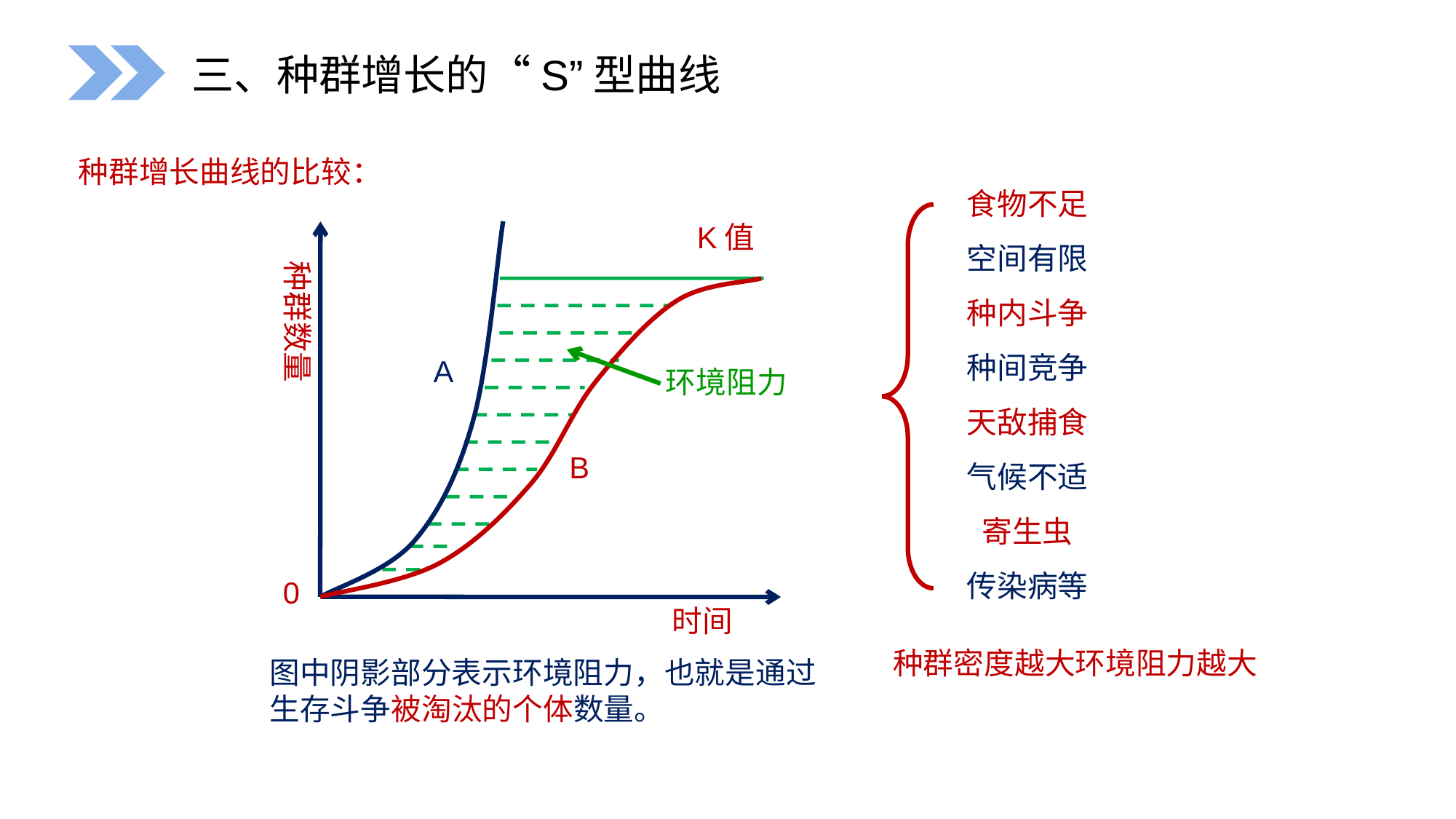

三、种群增长的“S”型曲线
种群增长曲线的比较：
食物不足
空间有限
种内斗争
种间竞争
天敌捕食
气候不适
寄生虫
传染病等

K值

种群数量

A
环境阻力
B
0
时间
种群密度越大环境阻力越大
图中阴影部分表示环境阻力，也就是通过生存斗争被淘汰的个体数量。